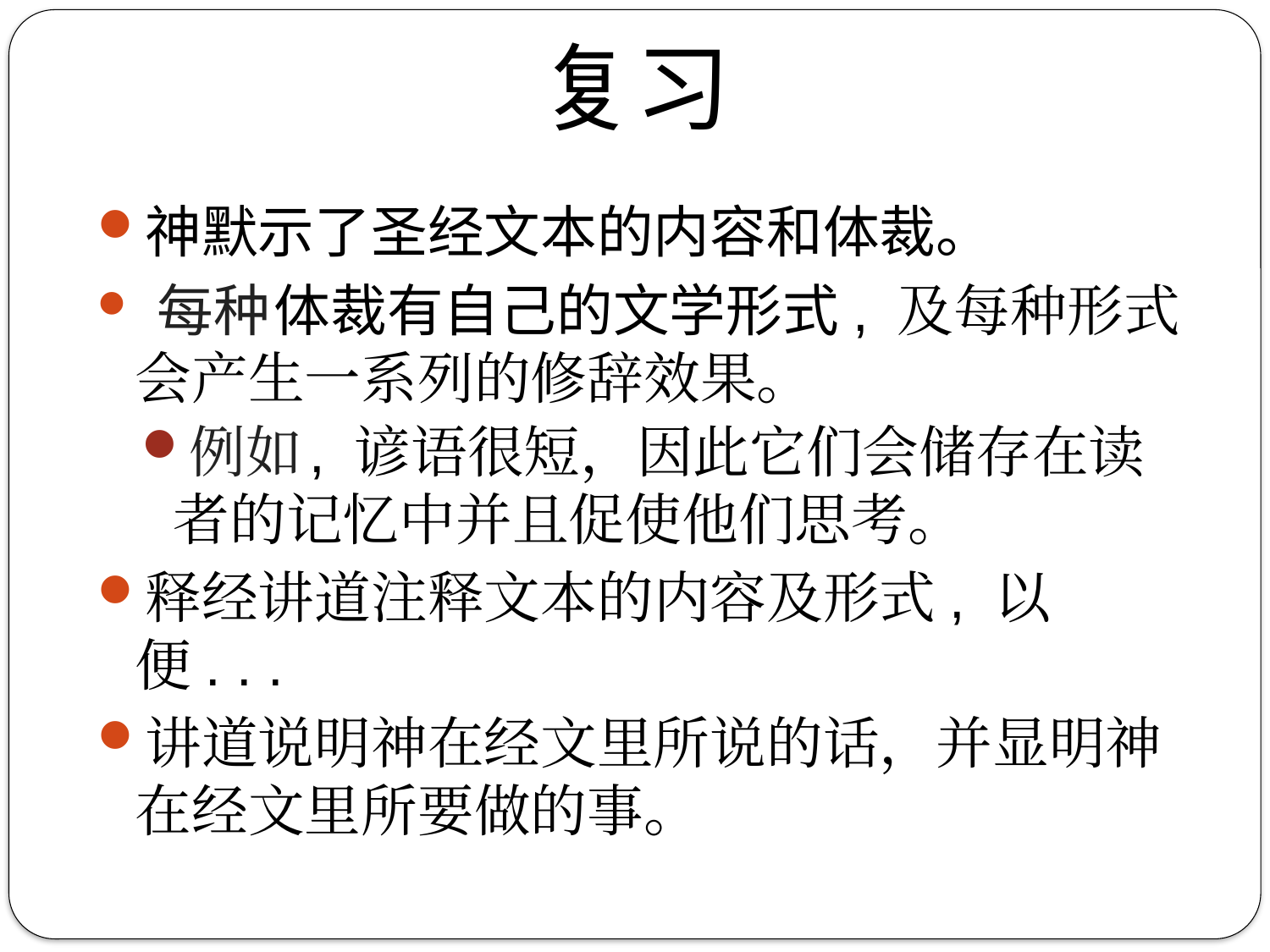

复习
神默示了圣经文本的内容和体裁。
 每种 体裁有自己的文学形式, 及每种形式会产生一系列的修辞效果。
例如 , 谚语很短，因此它们会储存在读者的记忆中并且促使他们思考。
释经讲道注释文本的内容及形式, 以便. . .
讲道说明神在经文里所说的话，并显明神在经文里所要做的事。